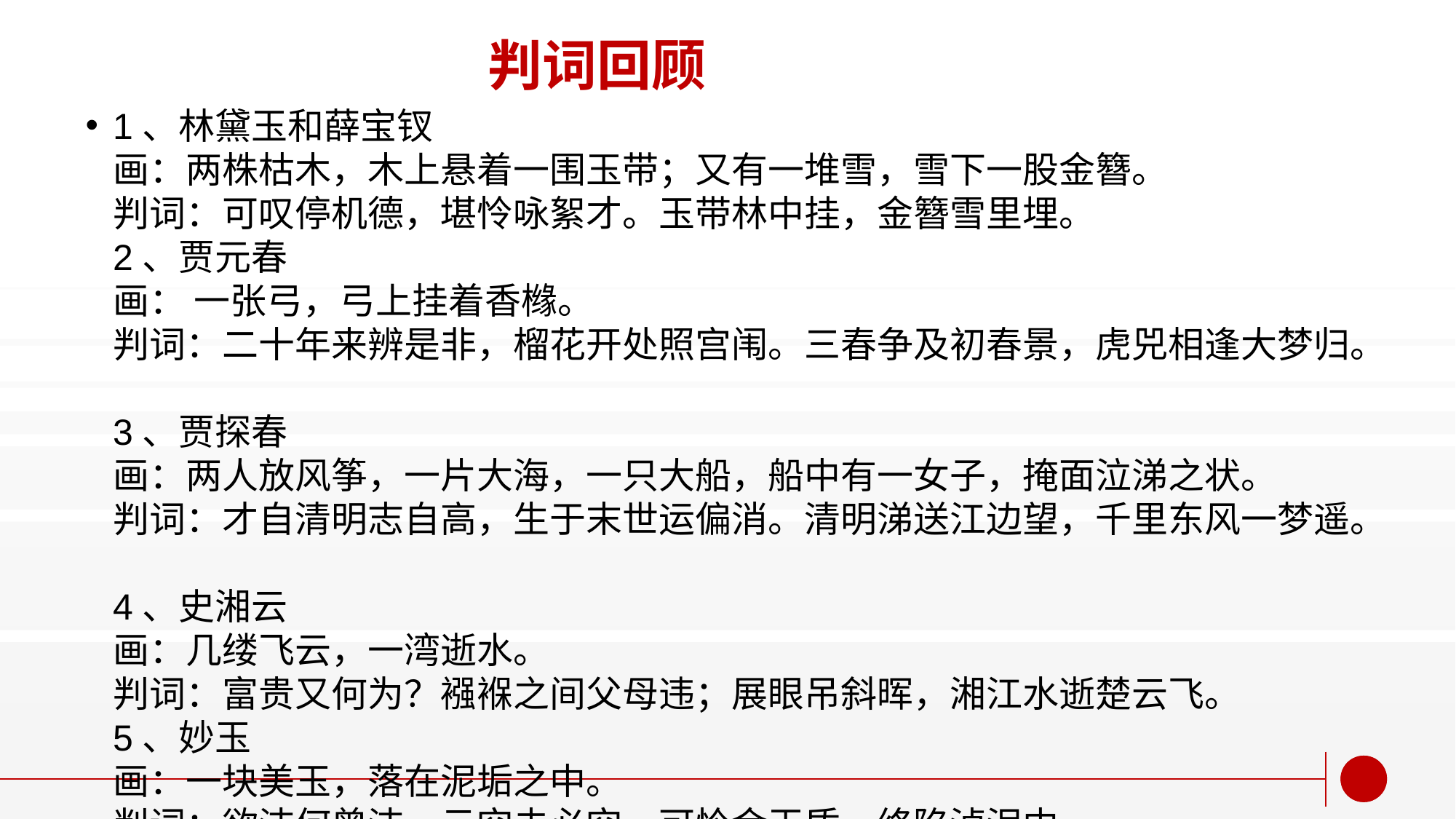

判词回顾
1、林黛玉和薛宝钗
画：两株枯木，木上悬着一围玉带；又有一堆雪，雪下一股金簪。
判词：可叹停机德，堪怜咏絮才。玉带林中挂，金簪雪里埋。
2、贾元春
画： 一张弓，弓上挂着香橼。
判词：二十年来辨是非，榴花开处照宫闱。三春争及初春景，虎兕相逢大梦归。
3、贾探春
画：两人放风筝，一片大海，一只大船，船中有一女子，掩面泣涕之状。
判词：才自清明志自高，生于末世运偏消。清明涕送江边望，千里东风一梦遥。
4、史湘云
画：几缕飞云，一湾逝水。
判词：富贵又何为？襁褓之间父母违；展眼吊斜晖，湘江水逝楚云飞。
5、妙玉
画：一块美玉，落在泥垢之中。
判词：欲洁何曾洁，云空未必空。可怜金玉质，终陷淖泥中。